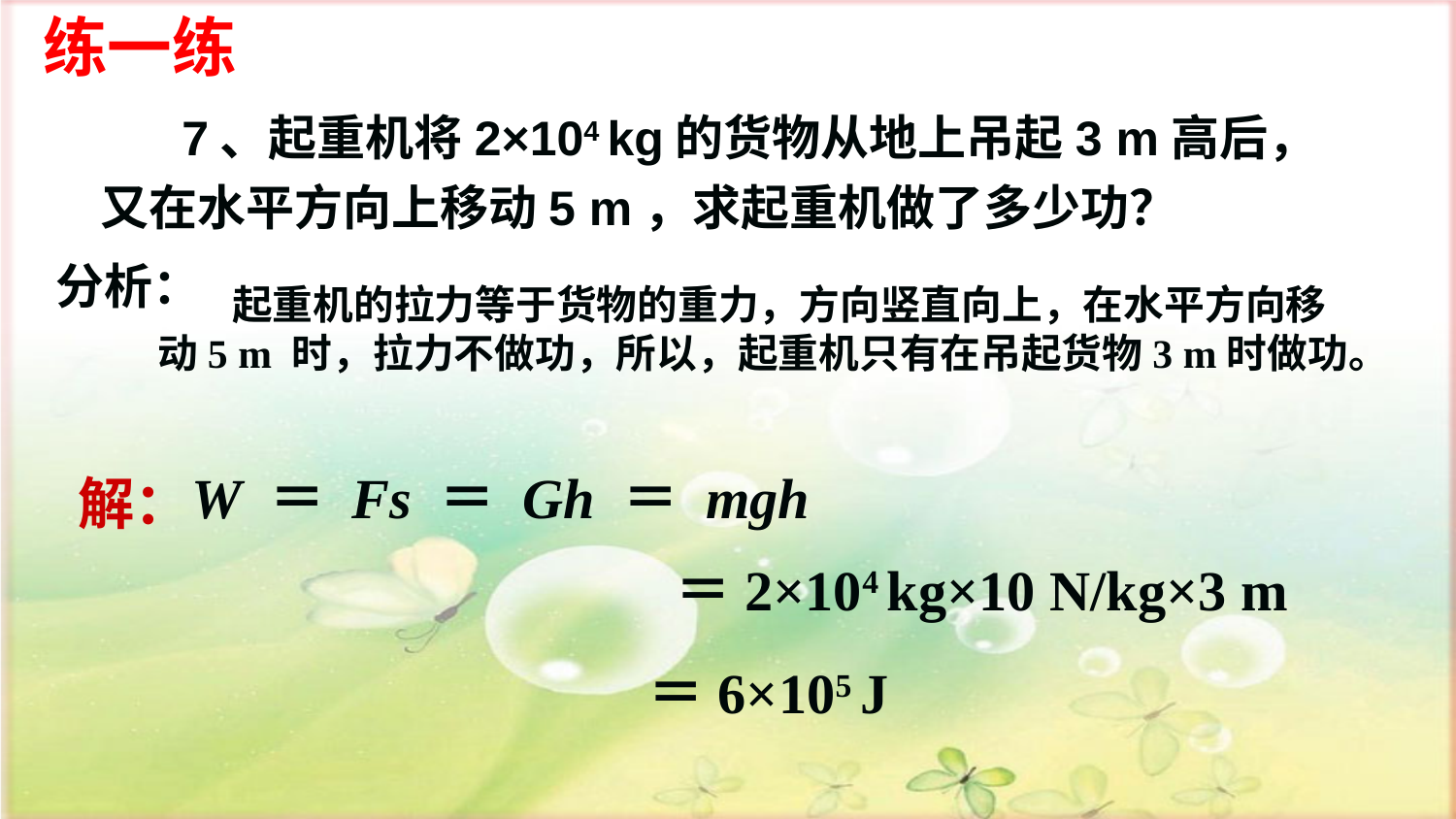

练一练
      7、起重机将2×104 kg的货物从地上吊起3 m高后，又在水平方向上移动5 m，求起重机做了多少功？
分析：
        起重机的拉力等于货物的重力，方向竖直向上，在水平方向移动5 m 时，拉力不做功，所以，起重机只有在吊起货物3 m时做功。
解：
W ＝ Fs
＝ Gh
＝ mgh
＝2×104 kg×10 N/kg×3 m
＝6×105 J